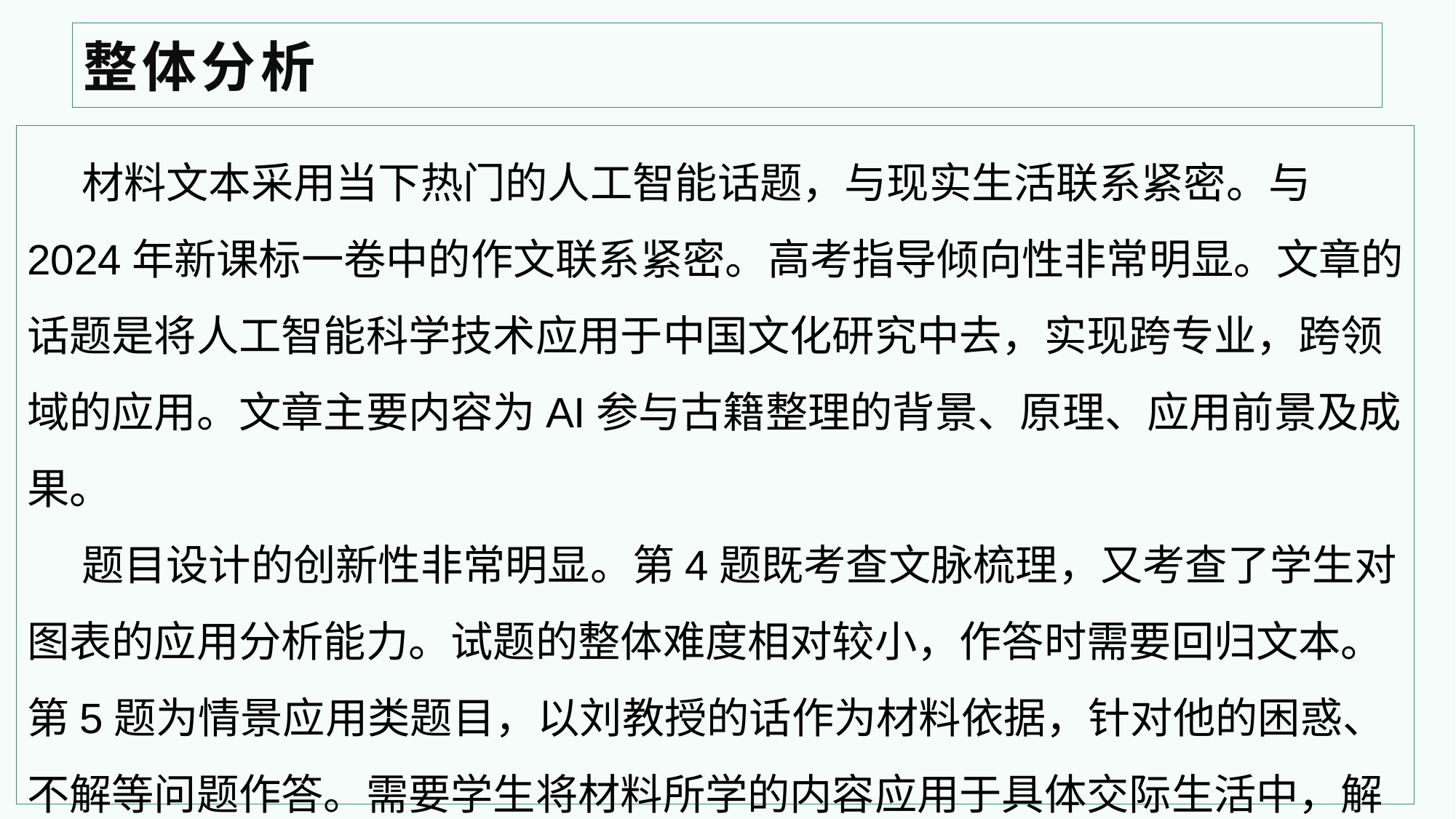

# 整体分析
材料文本采用当下热门的人工智能话题，与现实生活联系紧密。与2024年新课标一卷中的作文联系紧密。高考指导倾向性非常明显。文章的话题是将人工智能科学技术应用于中国文化研究中去，实现跨专业，跨领域的应用。文章主要内容为AI参与古籍整理的背景、原理、应用前景及成果。
题目设计的创新性非常明显。第4题既考查文脉梳理，又考查了学生对图表的应用分析能力。试题的整体难度相对较小，作答时需要回归文本。第5题为情景应用类题目，以刘教授的话作为材料依据，针对他的困惑、不解等问题作答。需要学生将材料所学的内容应用于具体交际生活中，解决实际问题。